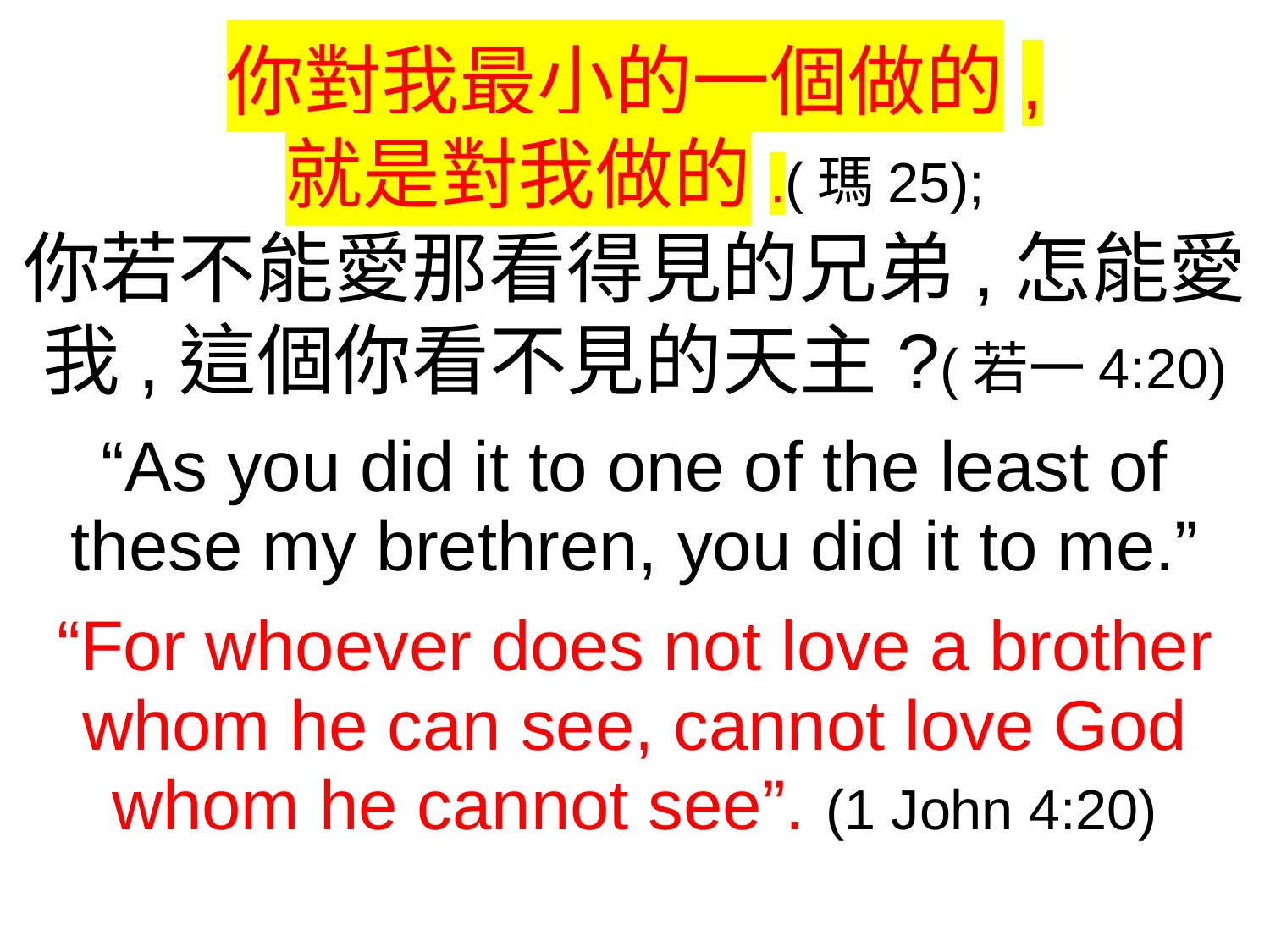

你對我最小的一個做的,
就是對我做的.(瑪25);
你若不能愛那看得見的兄弟,怎能愛我,這個你看不見的天主?(若一4:20)
“As you did it to one of the least of these my brethren, you did it to me.”
“For whoever does not love a brother whom he can see, cannot love God whom he cannot see”. (1 John 4:20)